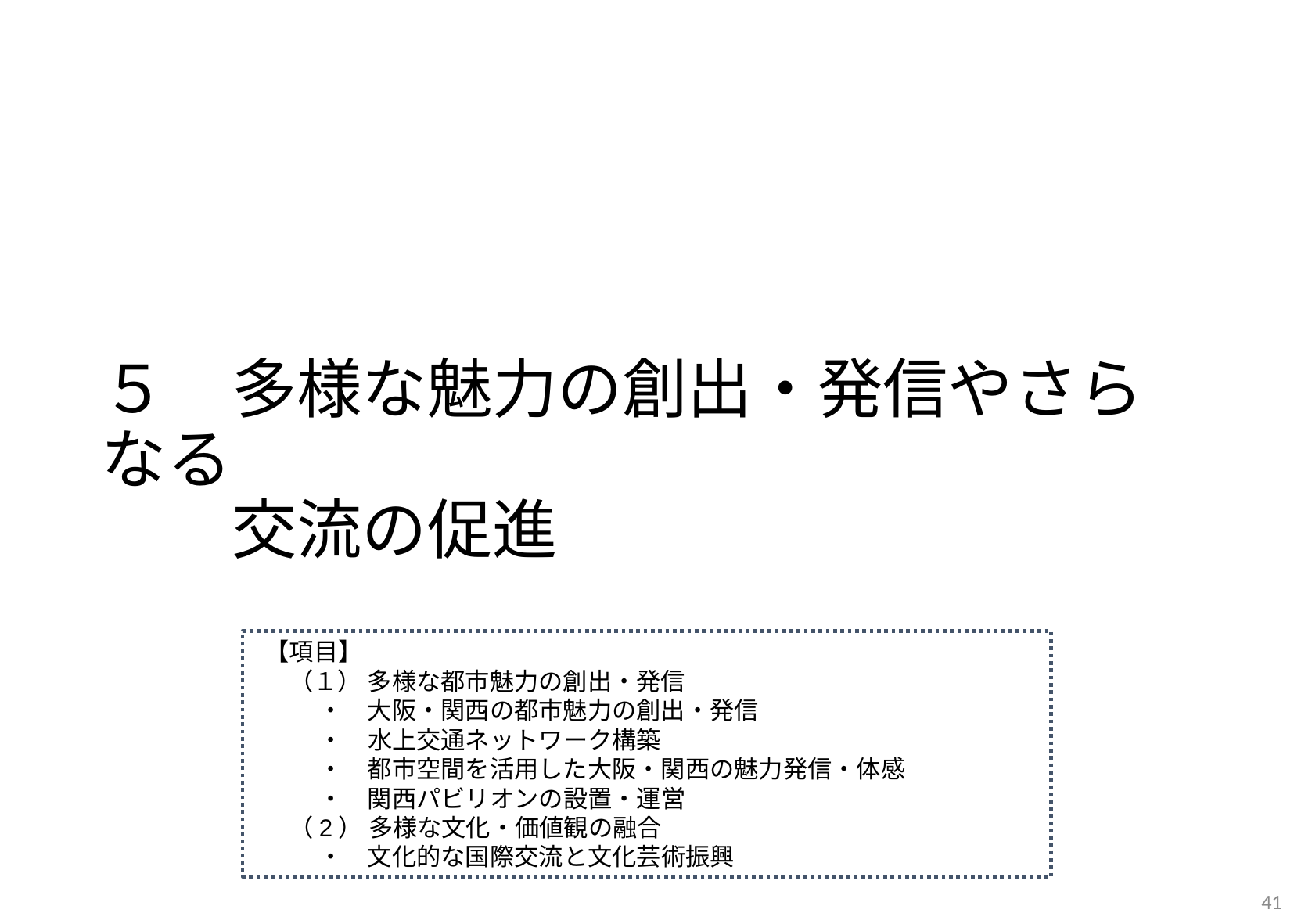

５　多様な魅力の創出・発信やさらなる
　　交流の促進
【項目】
（１） 多様な都市魅力の創出・発信
　 ・　大阪・関西の都市魅力の創出・発信
　 ・　水上交通ネットワーク構築
　 ・　都市空間を活用した大阪・関西の魅力発信・体感
　 ・　関西パビリオンの設置・運営
（2） 多様な文化・価値観の融合
　 ・　文化的な国際交流と文化芸術振興
41